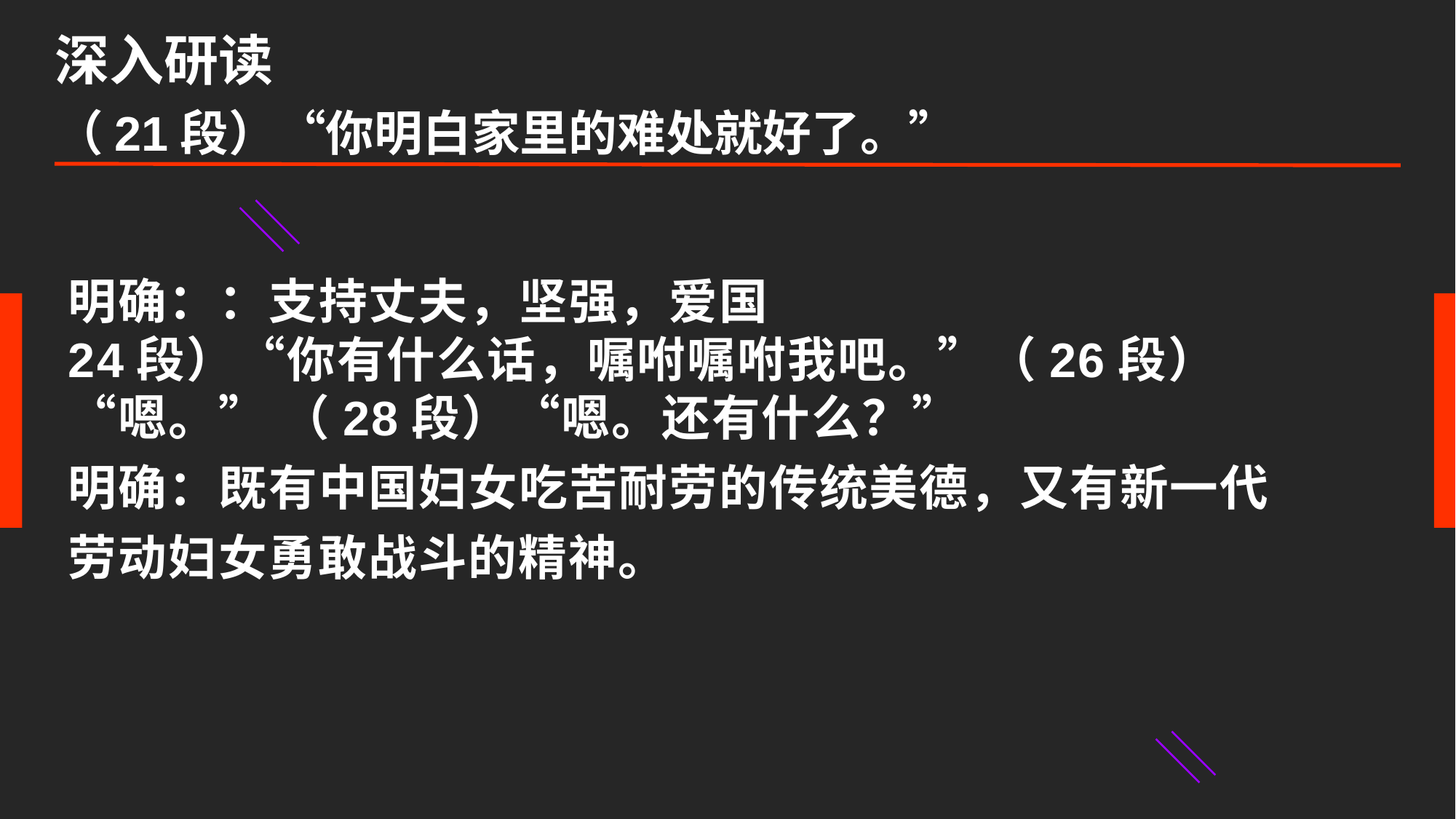

深入研读
（21段）“你明白家里的难处就好了。”
明确：：支持丈夫，坚强，爱国
24段）“你有什么话，嘱咐嘱咐我吧。”（26段）“嗯。” （28段）“嗯。还有什么？”
明确：既有中国妇女吃苦耐劳的传统美德，又有新一代劳动妇女勇敢战斗的精神。